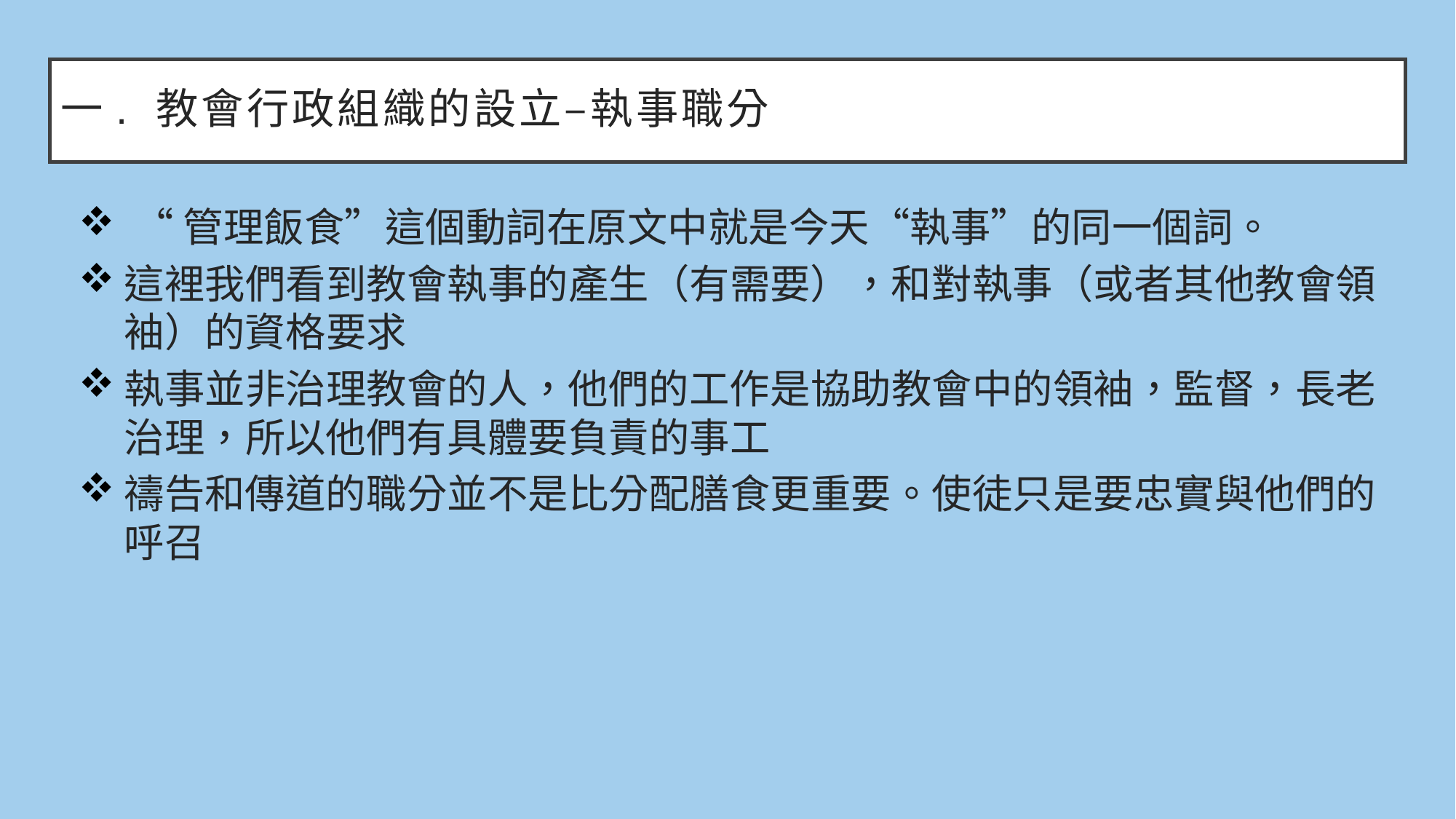

# 一. 教會行政組織的設立–執事職分
 “管理飯食”這個動詞在原文中就是今天“執事”的同一個詞。
這裡我們看到教會執事的產生（有需要），和對執事（或者其他教會領袖）的資格要求
執事並非治理教會的人，他們的工作是協助教會中的領袖，監督，長老治理，所以他們有具體要負責的事工
禱告和傳道的職分並不是比分配膳食更重要。使徒只是要忠實與他們的呼召